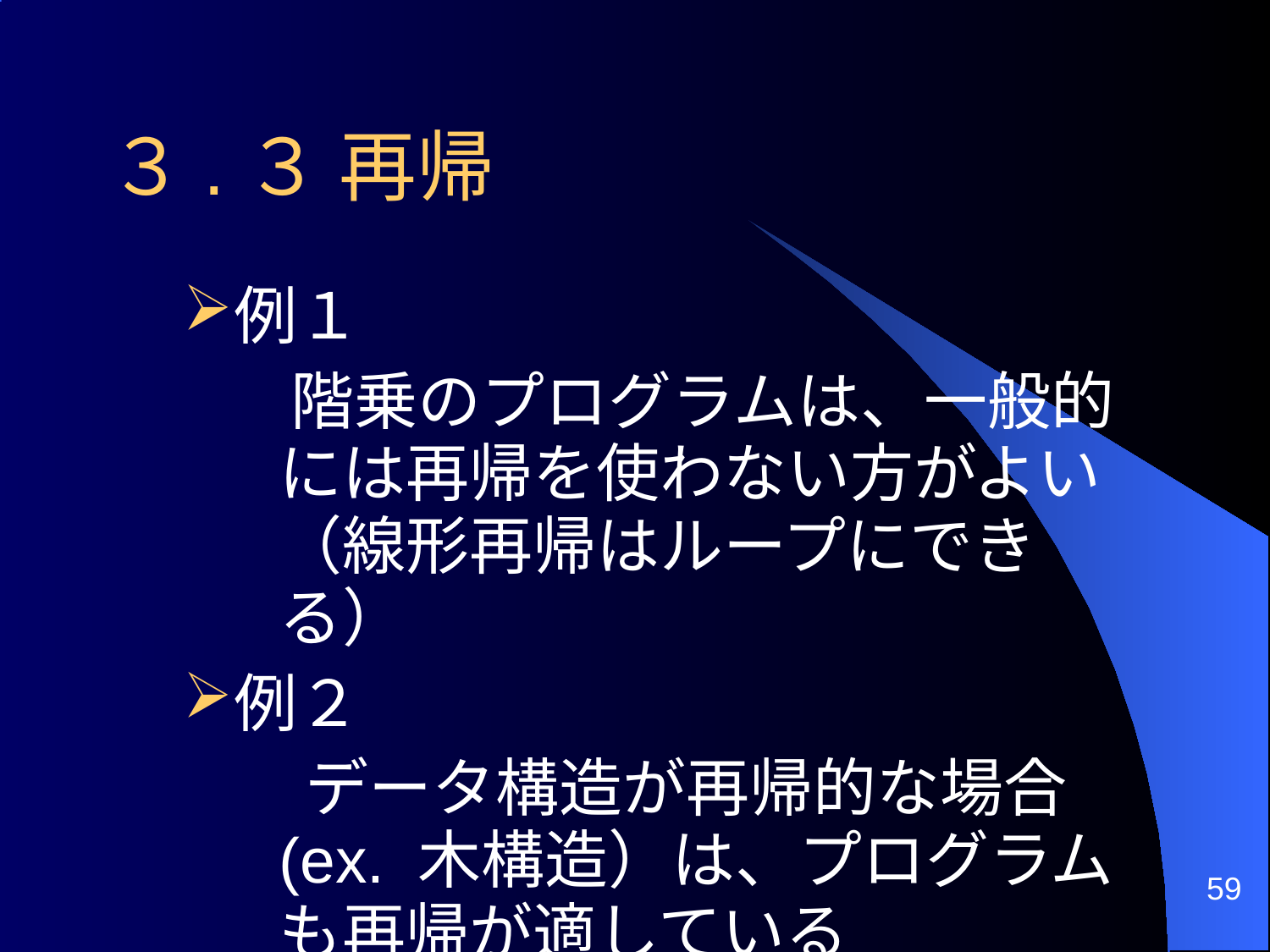

# ３.３ 再帰
例１
  階乗のプログラムは、一般的には再帰を使わない方がよい
（線形再帰はループにできる）
例２
	 データ構造が再帰的な場合(ex. 木構造）は、プログラムも再帰が適している
59